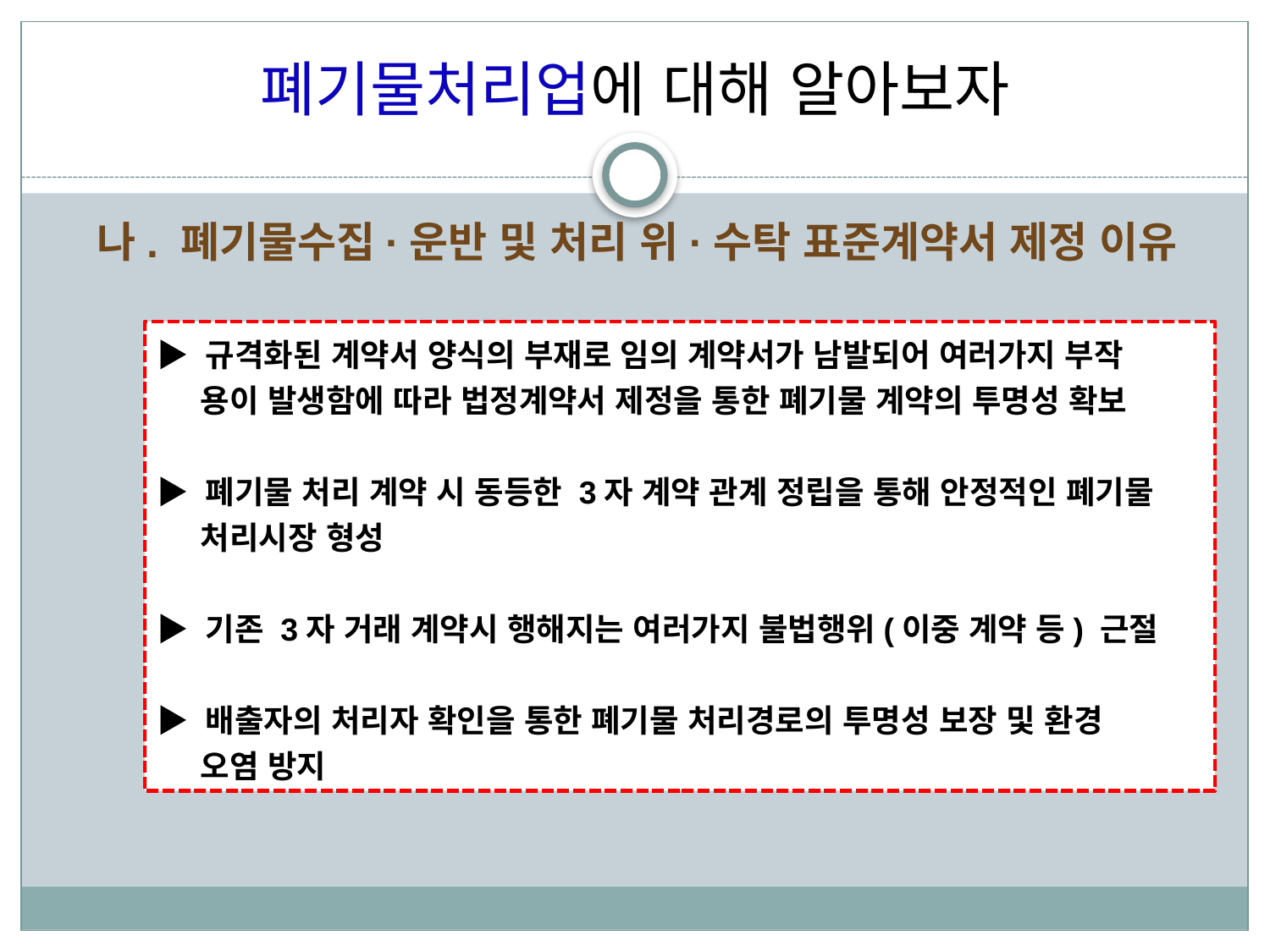

폐기물처리업에 대해 알아보자
나. 폐기물수집·운반 및 처리 위·수탁 표준계약서 제정 이유
▶ 규격화된 계약서 양식의 부재로 임의 계약서가 남발되어 여러가지 부작
    용이 발생함에 따라 법정계약서 제정을 통한 폐기물 계약의 투명성 확보

▶ 폐기물 처리 계약 시 동등한 3자 계약 관계 정립을 통해 안정적인 폐기물
    처리시장 형성

▶ 기존 3자 거래 계약시 행해지는 여러가지 불법행위(이중 계약 등) 근절

▶ 배출자의 처리자 확인을 통한 폐기물 처리경로의 투명성 보장 및 환경
    오염 방지